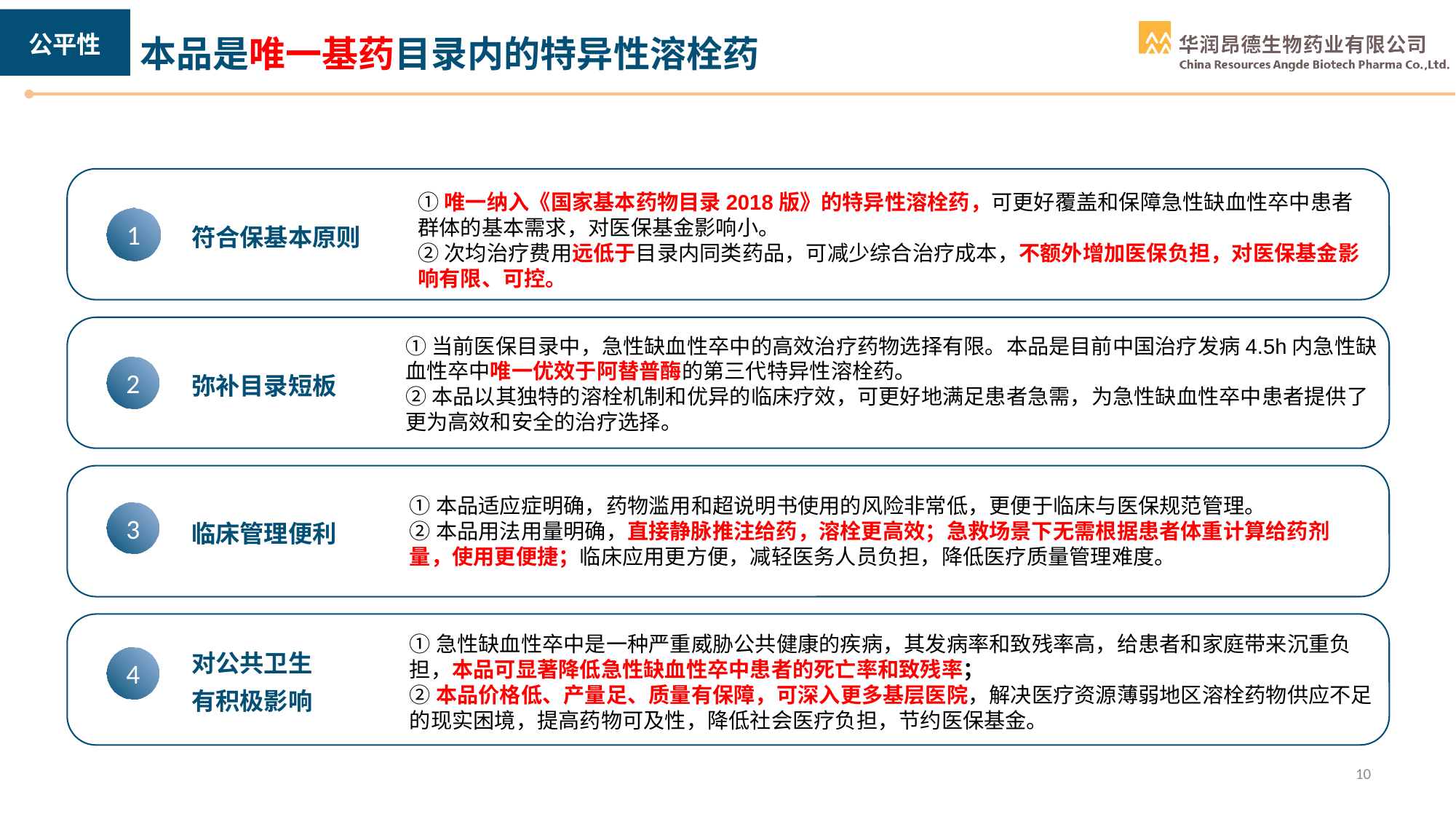

公平性
本品是唯一基药目录内的特异性溶栓药
符合保基本原则
1
2
3
4
①唯一纳入《国家基本药物目录2018版》的特异性溶栓药，可更好覆盖和保障急性缺血性卒中患者群体的基本需求，对医保基金影响小。
②次均治疗费用远低于目录内同类药品，可减少综合治疗成本，不额外增加医保负担，对医保基金影响有限、可控。
弥补目录短板
①当前医保目录中，急性缺血性卒中的高效治疗药物选择有限。本品是目前中国治疗发病4.5h内急性缺血性卒中唯一优效于阿替普酶的第三代特异性溶栓药。
②本品以其独特的溶栓机制和优异的临床疗效，可更好地满足患者急需，为急性缺血性卒中患者提供了更为高效和安全的治疗选择。
临床管理便利
①本品适应症明确，药物滥用和超说明书使用的风险非常低，更便于临床与医保规范管理。
②本品用法用量明确，直接静脉推注给药，溶栓更高效；急救场景下无需根据患者体重计算给药剂量，使用更便捷；临床应用更方便，减轻医务人员负担，降低医疗质量管理难度。
对公共卫生
有积极影响
①急性缺血性卒中是一种严重威胁公共健康的疾病，其发病率和致残率高，给患者和家庭带来沉重负担，本品可显著降低急性缺血性卒中患者的死亡率和致残率；
②本品价格低、产量足、质量有保障，可深入更多基层医院，解决医疗资源薄弱地区溶栓药物供应不足的现实困境，提高药物可及性，降低社会医疗负担，节约医保基金。